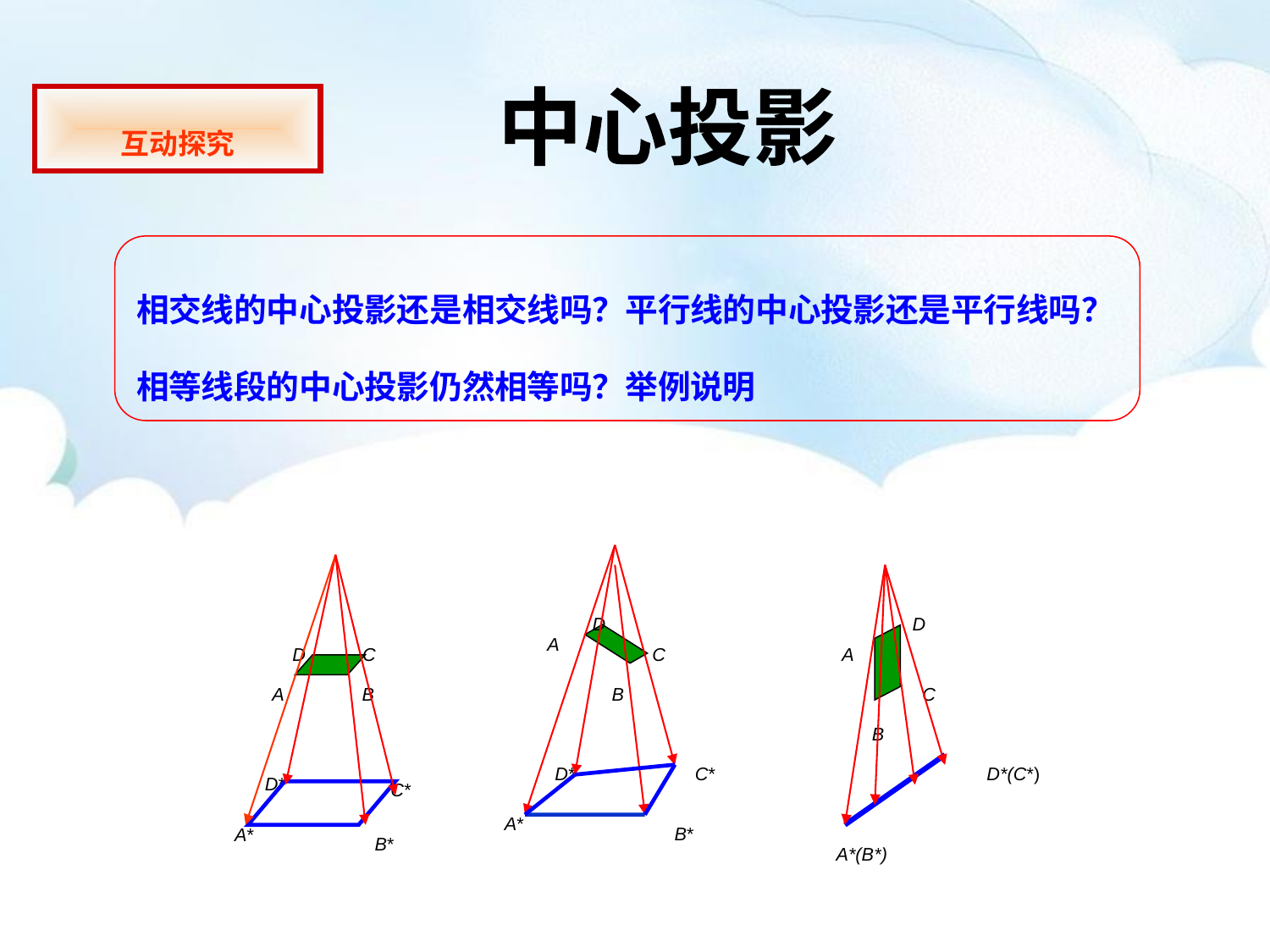

互动探究
中心投影
相交线的中心投影还是相交线吗？平行线的中心投影还是平行线吗？相等线段的中心投影仍然相等吗？举例说明

D*
A*
B*
C*
D
A
C
B

A*
C*
B*
D*
D
C
A
B

D*(C*)

A*(B*)
D
A
C
B